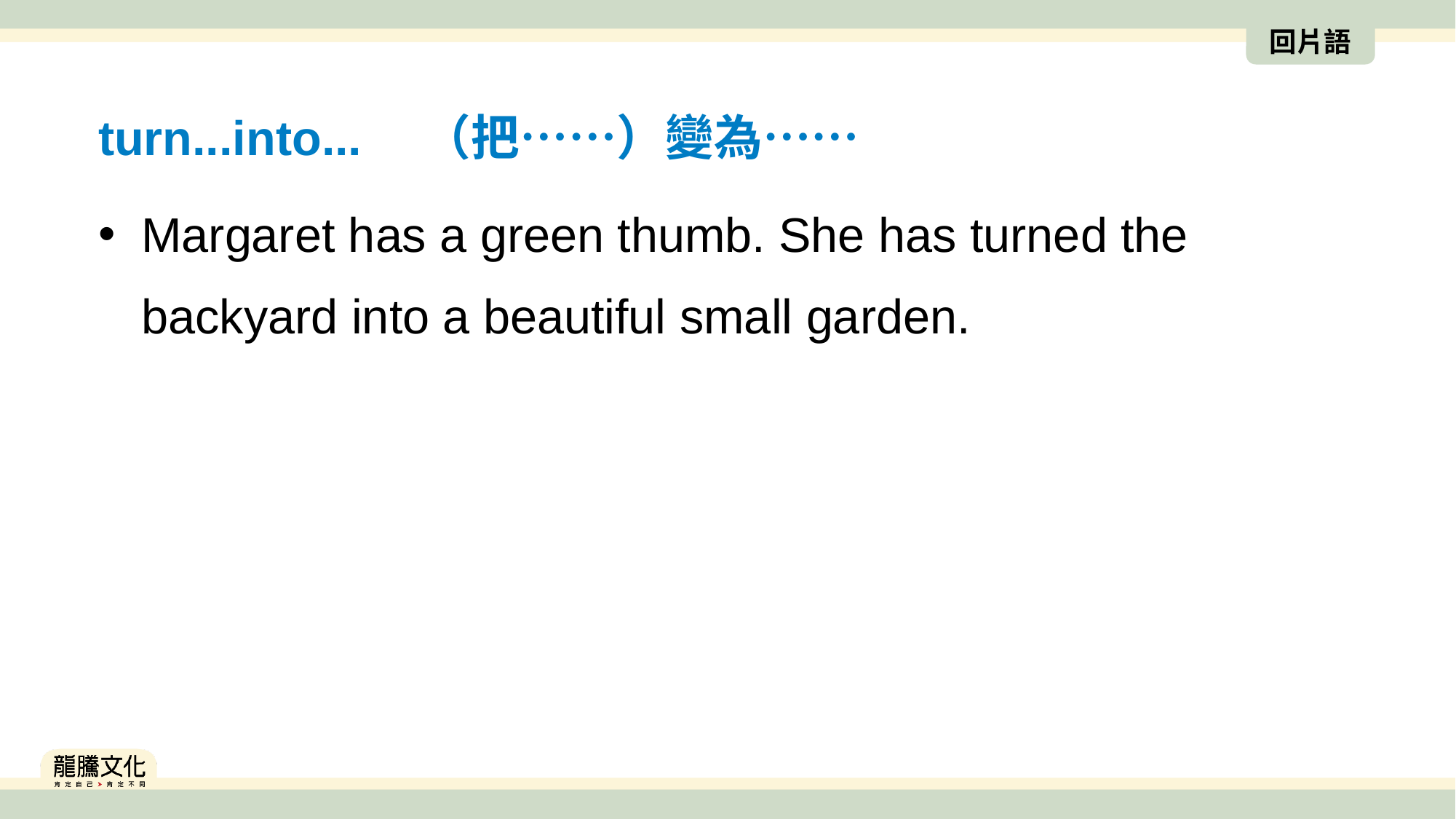

回片語
turn...into...　（把⋯⋯）變為⋯⋯
Margaret has a green thumb. She has turned the backyard into a beautiful small garden.